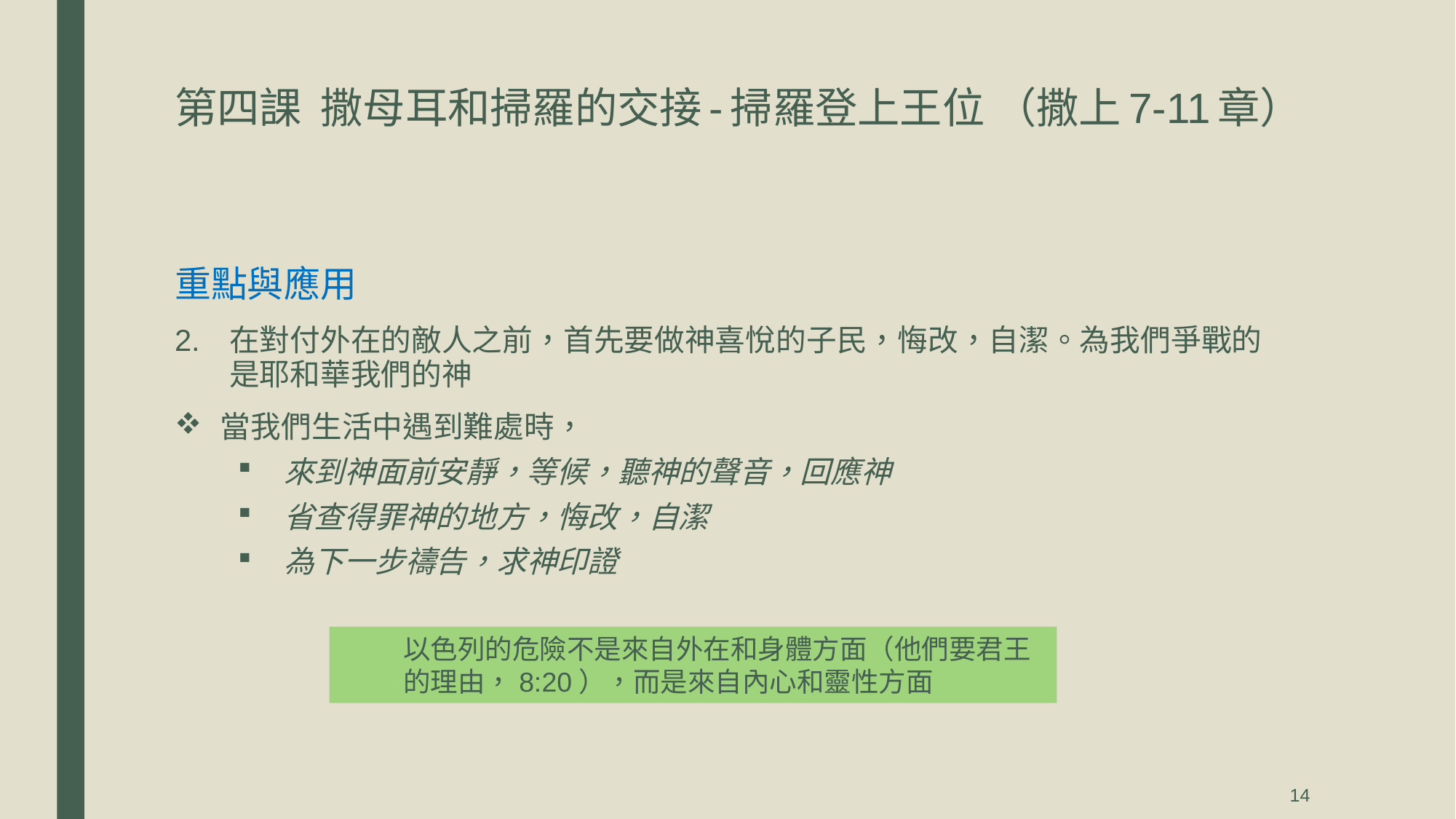

# 第四課  撒母耳和掃羅的交接-掃羅登上王位 （撒上7-11章）
重點與應用
在對付外在的敵人之前，首先要做神喜悅的子民，悔改，自潔。為我們爭戰的是耶和華我們的神
當我們生活中遇到難處時，
來到神面前安靜，等候，聽神的聲音，回應神
省查得罪神的地方，悔改，自潔
為下一步禱告，求神印證
以色列的危險不是來自外在和身體方面（他們要君王的理由，8:20），而是來自內心和靈性方面
14